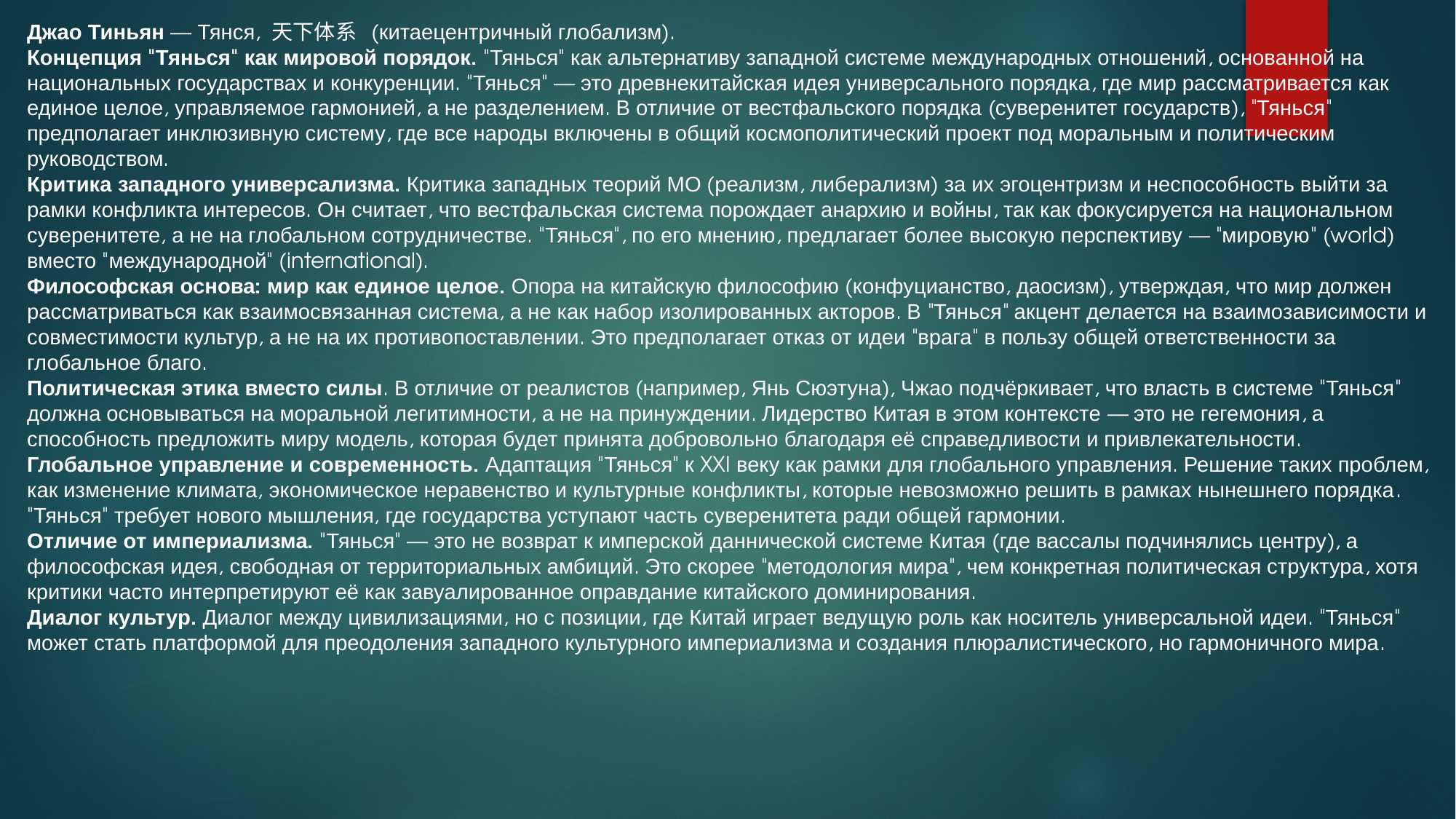

Джао Тиньян — Тянся, 天下体系  (китаецентричный глобализм).
Концепция "Тянься" как мировой порядок. "Тянься" как альтернативу западной системе международных отношений, основанной на национальных государствах и конкуренции. "Тянься" — это древнекитайская идея универсального порядка, где мир рассматривается как единое целое, управляемое гармонией, а не разделением. В отличие от вестфальского порядка (суверенитет государств), "Тянься" предполагает инклюзивную систему, где все народы включены в общий космополитический проект под моральным и политическим руководством.
Критика западного универсализма. Критика западных теорий МО (реализм, либерализм) за их эгоцентризм и неспособность выйти за рамки конфликта интересов. Он считает, что вестфальская система порождает анархию и войны, так как фокусируется на национальном суверенитете, а не на глобальном сотрудничестве. "Тянься", по его мнению, предлагает более высокую перспективу — "мировую" (world) вместо "международной" (international).
Философская основа: мир как единое целое. Опора на китайскую философию (конфуцианство, даосизм), утверждая, что мир должен рассматриваться как взаимосвязанная система, а не как набор изолированных акторов. В "Тянься" акцент делается на взаимозависимости и совместимости культур, а не на их противопоставлении. Это предполагает отказ от идеи "врага" в пользу общей ответственности за глобальное благо.
Политическая этика вместо силы. В отличие от реалистов (например, Янь Сюэтуна), Чжао подчёркивает, что власть в системе "Тянься" должна основываться на моральной легитимности, а не на принуждении. Лидерство Китая в этом контексте — это не гегемония, а способность предложить миру модель, которая будет принята добровольно благодаря её справедливости и привлекательности.
Глобальное управление и современность. Адаптация "Тянься" к XXI веку как рамки для глобального управления. Решение таких проблем, как изменение климата, экономическое неравенство и культурные конфликты, которые невозможно решить в рамках нынешнего порядка. "Тянься" требует нового мышления, где государства уступают часть суверенитета ради общей гармонии.
Отличие от империализма. "Тянься" — это не возврат к имперской даннической системе Китая (где вассалы подчинялись центру), а философская идея, свободная от территориальных амбиций. Это скорее "методология мира", чем конкретная политическая структура, хотя критики часто интерпретируют её как завуалированное оправдание китайского доминирования.
Диалог культур. Диалог между цивилизациями, но с позиции, где Китай играет ведущую роль как носитель универсальной идеи. "Тянься" может стать платформой для преодоления западного культурного империализма и создания плюралистического, но гармоничного мира.